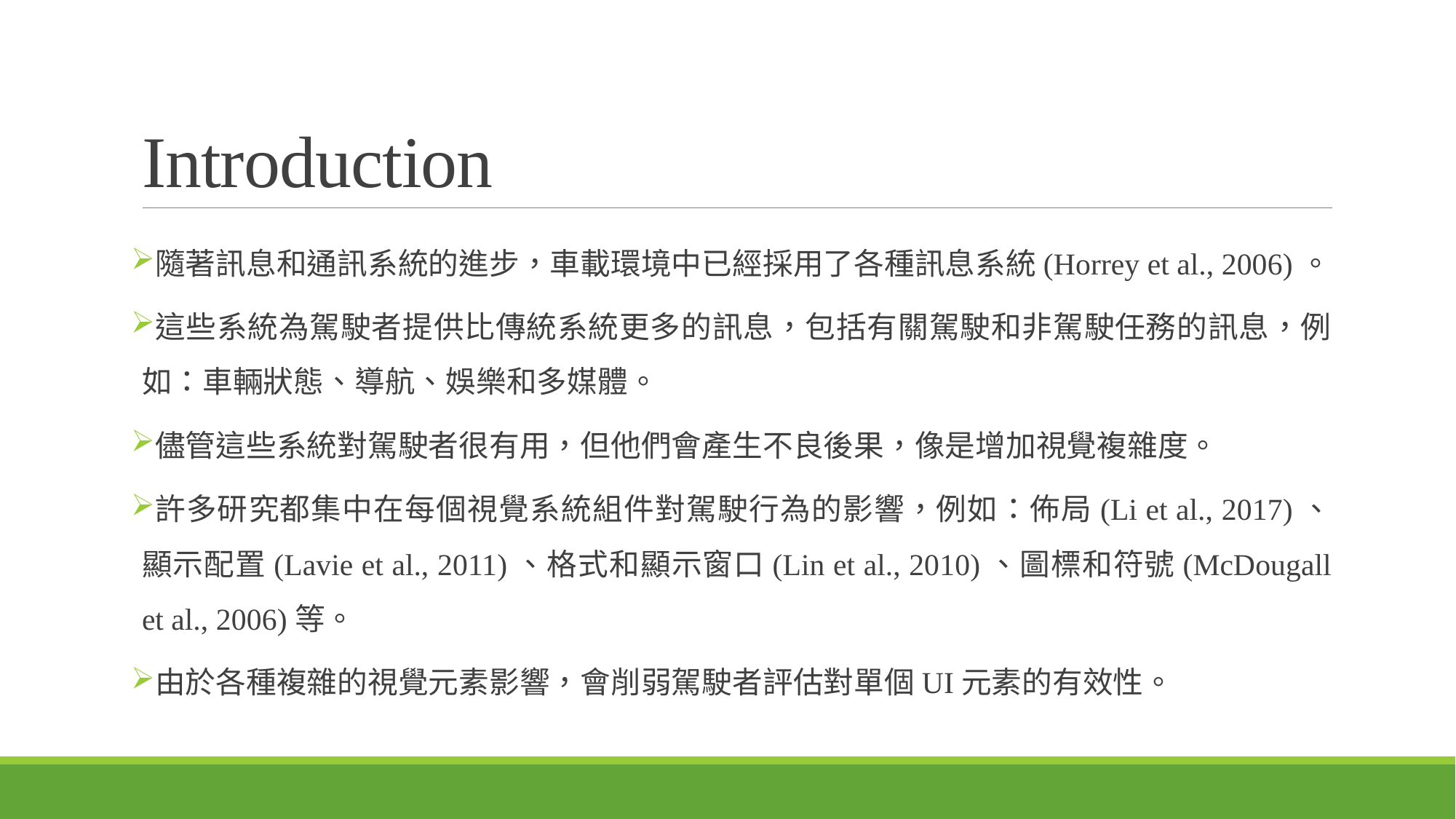

# Introduction
隨著訊息和通訊系統的進步，車載環境中已經採用了各種訊息系統(Horrey et al., 2006)。
這些系統為駕駛者提供比傳統系統更多的訊息，包括有關駕駛和非駕駛任務的訊息，例如：車輛狀態、導航、娛樂和多媒體。
儘管這些系統對駕駛者很有用，但他們會產生不良後果，像是增加視覺複雜度。
許多研究都集中在每個視覺系統組件對駕駛行為的影響，例如：佈局(Li et al., 2017)、顯示配置(Lavie et al., 2011)、格式和顯示窗口(Lin et al., 2010)、圖標和符號(McDougall et al., 2006)等。
由於各種複雜的視覺元素影響，會削弱駕駛者評估對單個UI元素的有效性。